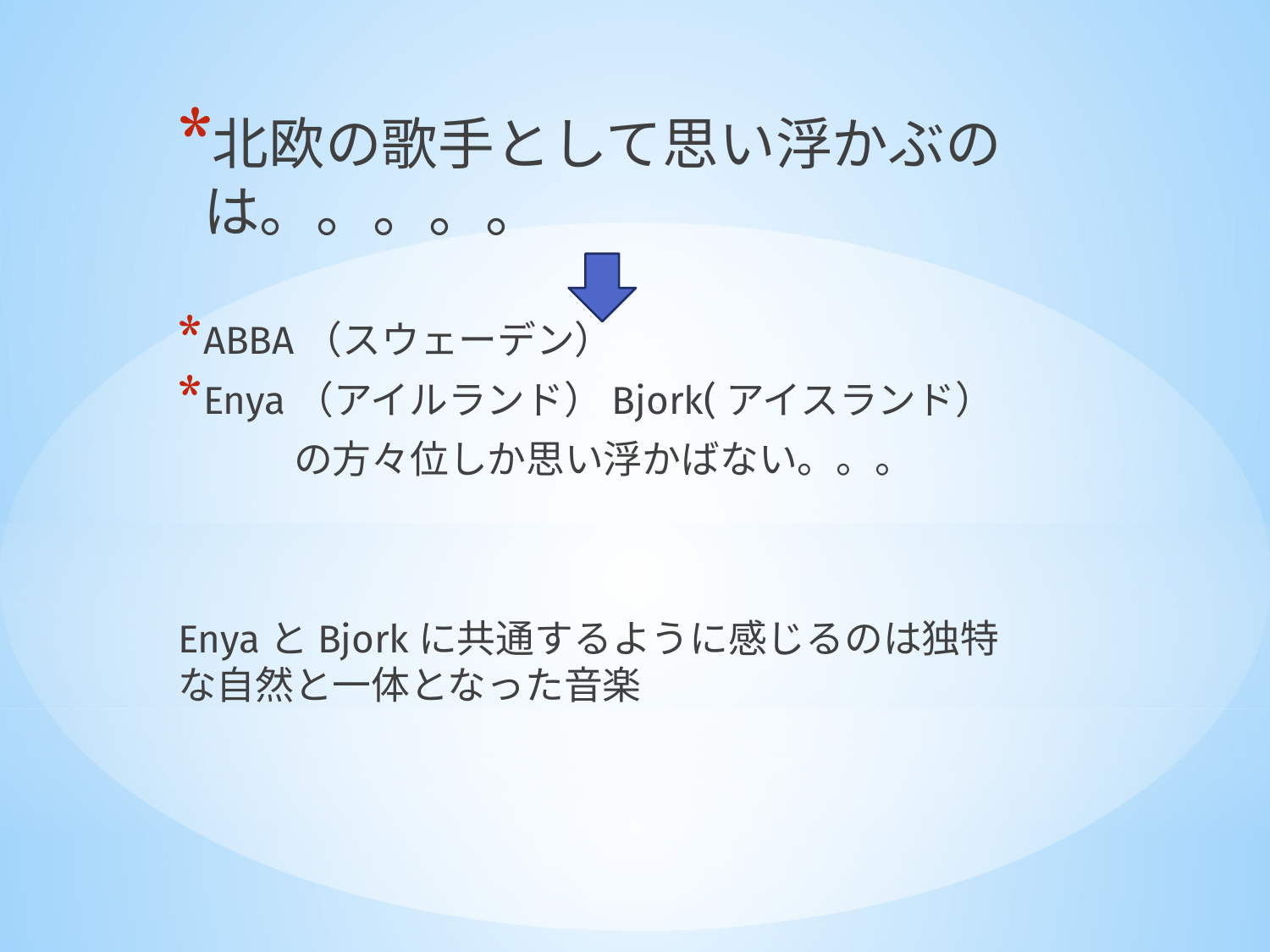

北欧の歌手として思い浮かぶのは。。。。。

ABBA（スウェーデン）
Enya（アイルランド）Bjork(アイスランド）
　　　の方々位しか思い浮かばない。。。

EnyaとBjorkに共通するように感じるのは独特な自然と一体となった音楽

#